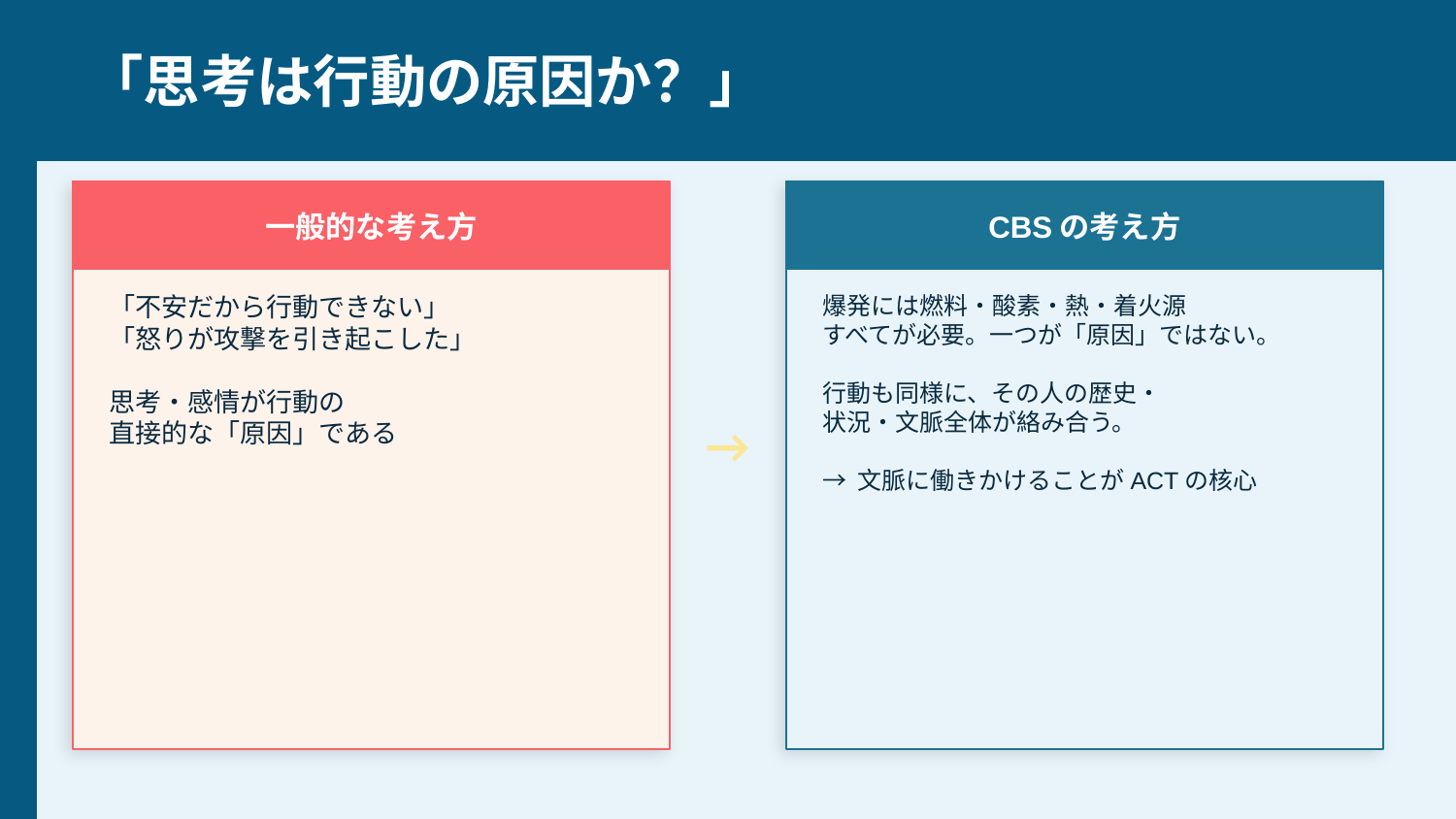

「思考は行動の原因か？」

一般的な考え方

CBSの考え方
「不安だから行動できない」
「怒りが攻撃を引き起こした」

思考・感情が行動の
直接的な「原因」である
爆発には燃料・酸素・熱・着火源
すべてが必要。一つが「原因」ではない。

行動も同様に、その人の歴史・
状況・文脈全体が絡み合う。

→ 文脈に働きかけることがACTの核心
→